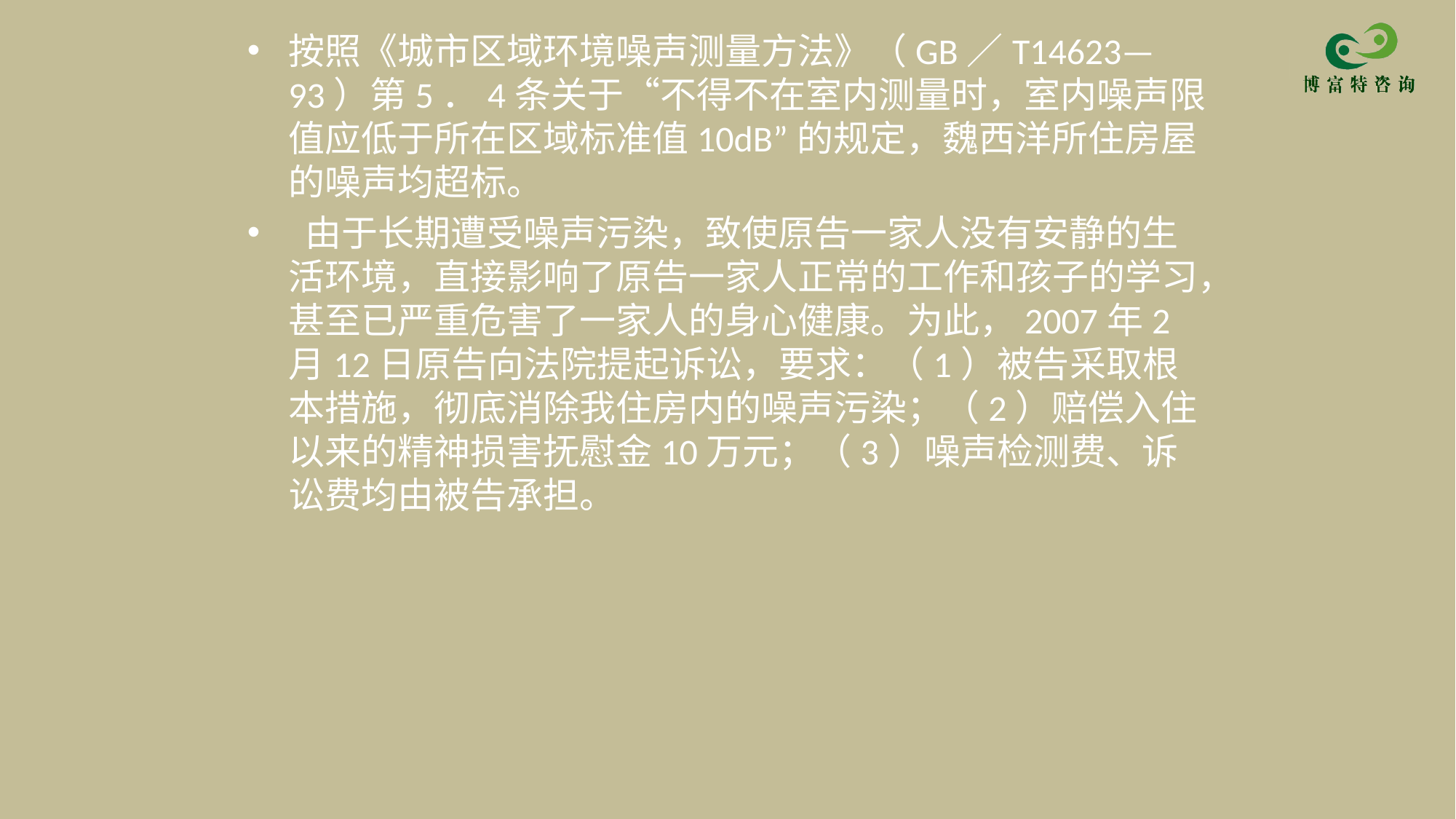

按照《城市区域环境噪声测量方法》（GB／T14623—93）第5．4条关于“不得不在室内测量时，室内噪声限值应低于所在区域标准值10dB”的规定，魏西洋所住房屋的噪声均超标。
 由于长期遭受噪声污染，致使原告一家人没有安静的生活环境，直接影响了原告一家人正常的工作和孩子的学习，甚至已严重危害了一家人的身心健康。为此，2007年2月12日原告向法院提起诉讼，要求：（1）被告采取根本措施，彻底消除我住房内的噪声污染；（2）赔偿入住以来的精神损害抚慰金10万元；（3）噪声检测费、诉讼费均由被告承担。
#